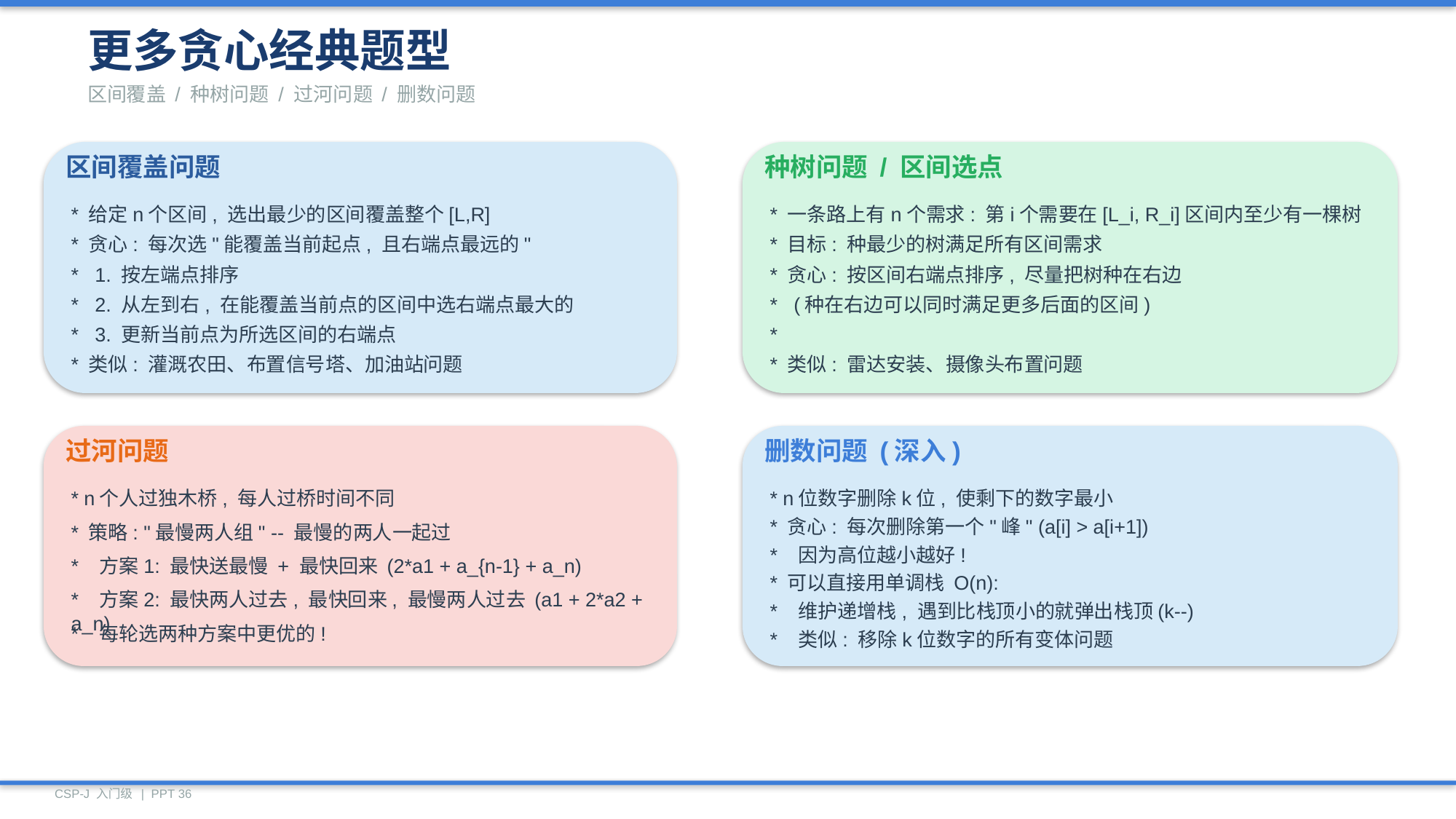

更多贪心经典题型
区间覆盖 / 种树问题 / 过河问题 / 删数问题

区间覆盖问题
种树问题 / 区间选点
* 给定n个区间, 选出最少的区间覆盖整个[L,R]
* 一条路上有n个需求: 第i个需要在[L_i, R_i]区间内至少有一棵树
* 贪心: 每次选"能覆盖当前起点, 且右端点最远的"
* 目标: 种最少的树满足所有区间需求
*   1. 按左端点排序
* 贪心: 按区间右端点排序, 尽量把树种在右边
*   2. 从左到右, 在能覆盖当前点的区间中选右端点最大的
*   (种在右边可以同时满足更多后面的区间)
*   3. 更新当前点为所选区间的右端点
*
* 类似: 灌溉农田、布置信号塔、加油站问题
* 类似: 雷达安装、摄像头布置问题

过河问题
删数问题 (深入)
* n个人过独木桥, 每人过桥时间不同
* n位数字删除k位, 使剩下的数字最小
* 贪心: 每次删除第一个"峰" (a[i] > a[i+1])
* 策略: "最慢两人组" -- 最慢的两人一起过
*   因为高位越小越好!
*   方案1: 最快送最慢 + 最快回来 (2*a1 + a_{n-1} + a_n)
* 可以直接用单调栈 O(n):
*   方案2: 最快两人过去, 最快回来, 最慢两人过去 (a1 + 2*a2 + a_n)
*   维护递增栈, 遇到比栈顶小的就弹出栈顶(k--)
*   每轮选两种方案中更优的!
*   类似: 移除k位数字的所有变体问题

CSP-J 入门级  |  PPT 36